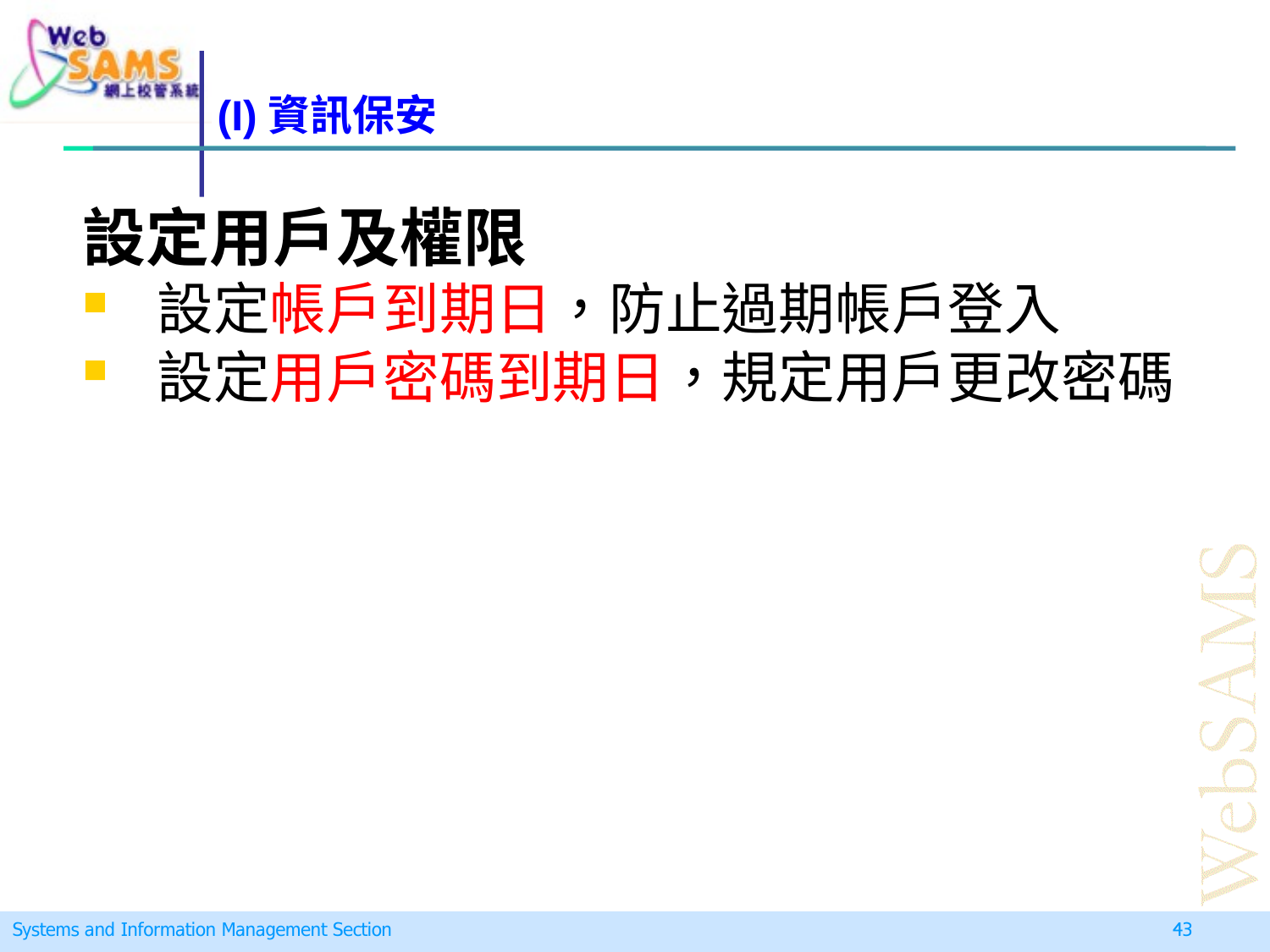

# (I)資訊保安
設定用戶及權限
設定帳戶到期日，防止過期帳戶登入
設定用戶密碼到期日，規定用戶更改密碼